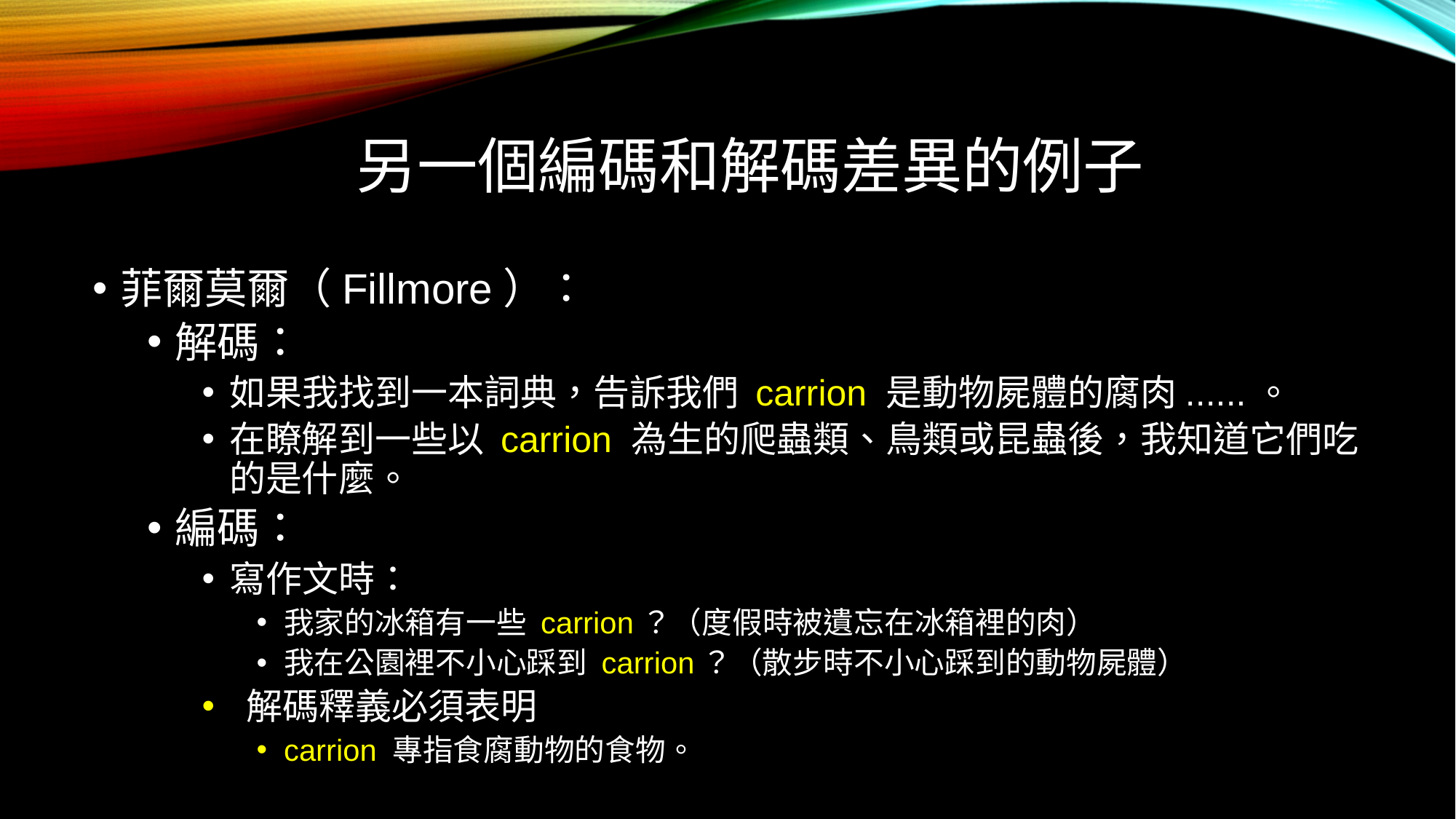

# 另一個編碼和解碼差異的例子
菲爾莫爾（Fillmore）：
解碼：
如果我找到一本詞典，告訴我們 carrion 是動物屍體的腐肉......。
在瞭解到一些以 carrion 為生的爬蟲類、鳥類或昆蟲後，我知道它們吃的是什麼。
編碼：
寫作文時：
我家的冰箱有一些 carrion？（度假時被遺忘在冰箱裡的肉）
我在公園裡不小心踩到 carrion？（散步時不小心踩到的動物屍體）
 解碼釋義必須表明
carrion 專指食腐動物的食物。